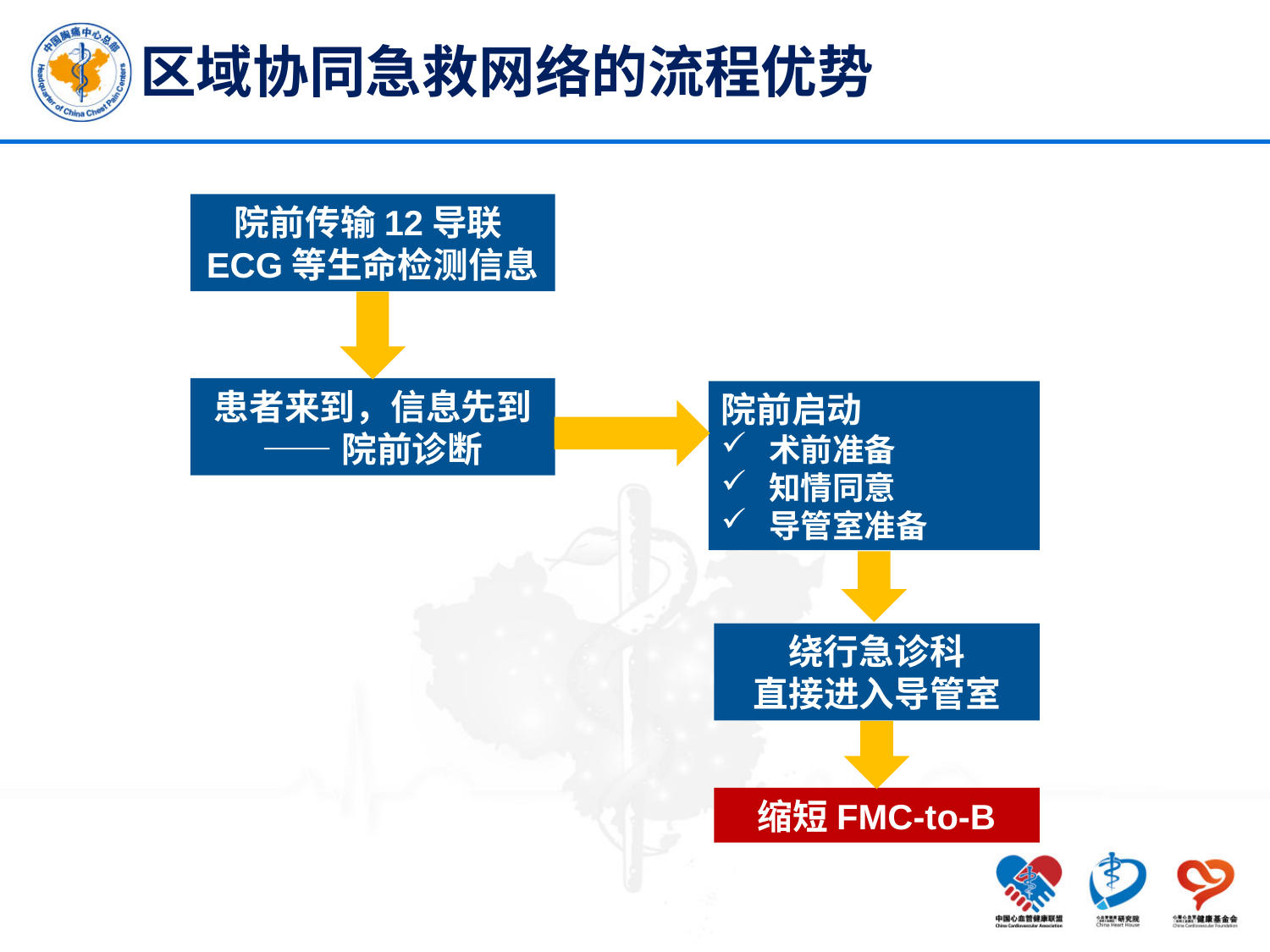

区域协同急救网络的流程优势
院前传输12导联ECG等生命检测信息

患者来到，信息先到
——院前诊断
院前启动
术前准备
知情同意
导管室准备

绕行急诊科
直接进入导管室

缩短FMC-to-B